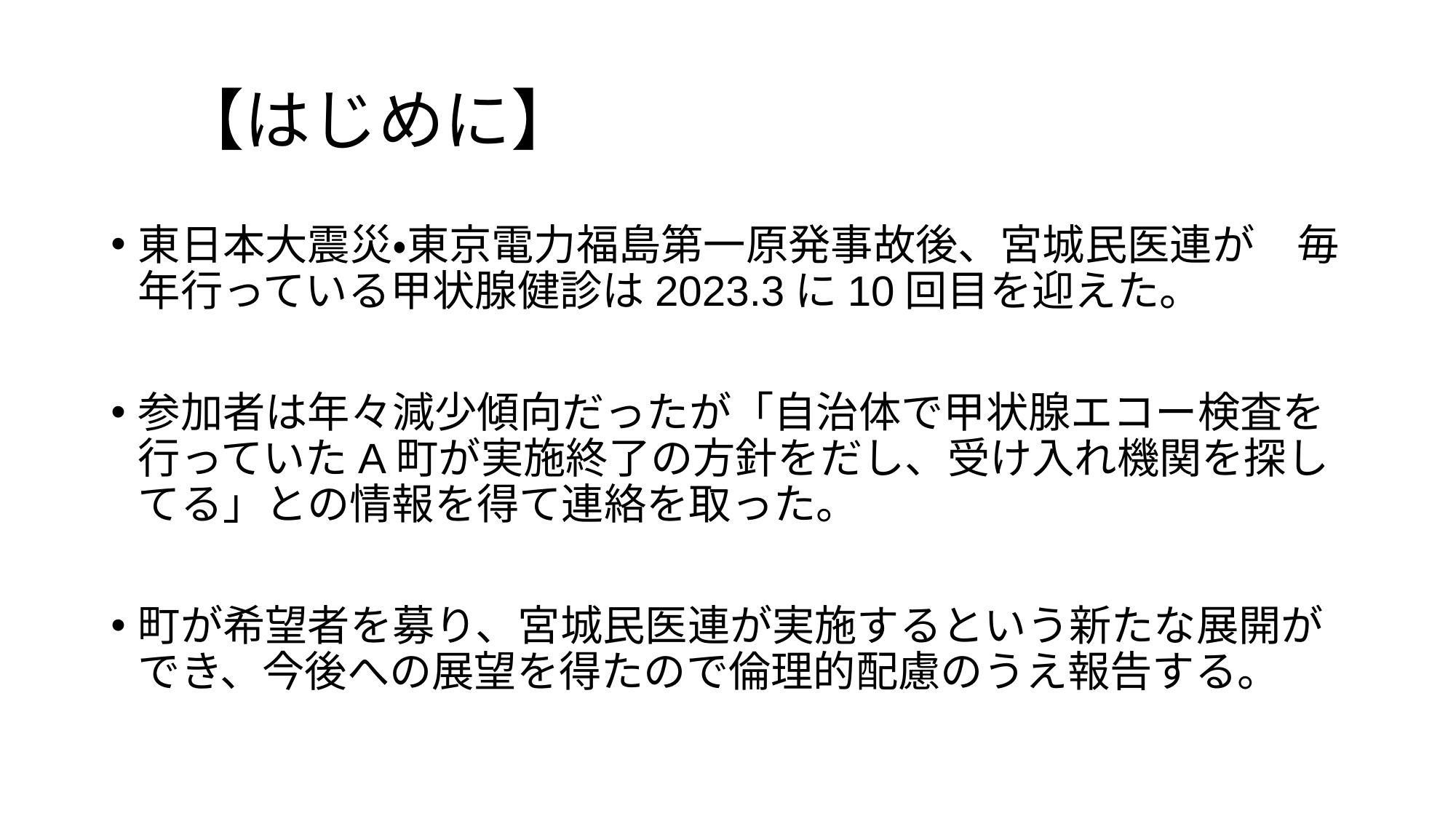

# 【はじめに】
東日本大震災・東京電力福島第一原発事故後、宮城民医連が　毎年行っている甲状腺健診は2023.3に10回目を迎えた。

参加者は年々減少傾向だったが「自治体で甲状腺エコー検査を行っていたA町が実施終了の方針をだし、受け入れ機関を探してる」との情報を得て連絡を取った。

町が希望者を募り、宮城民医連が実施するという新たな展開ができ、今後への展望を得たので倫理的配慮のうえ報告する。